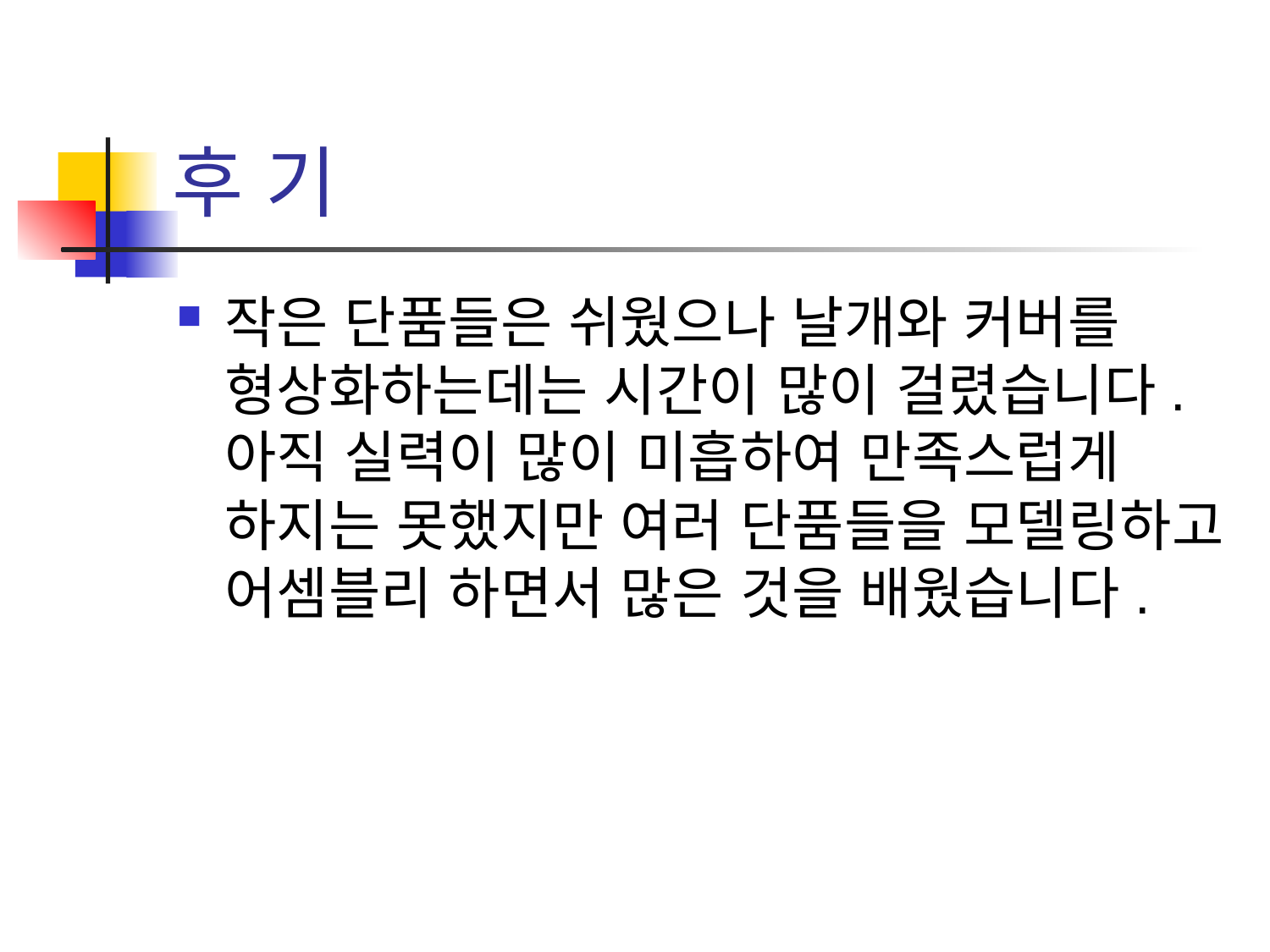

# 후 기
작은 단품들은 쉬웠으나 날개와 커버를 형상화하는데는 시간이 많이 걸렸습니다. 아직 실력이 많이 미흡하여 만족스럽게 하지는 못했지만 여러 단품들을 모델링하고 어셈블리 하면서 많은 것을 배웠습니다.